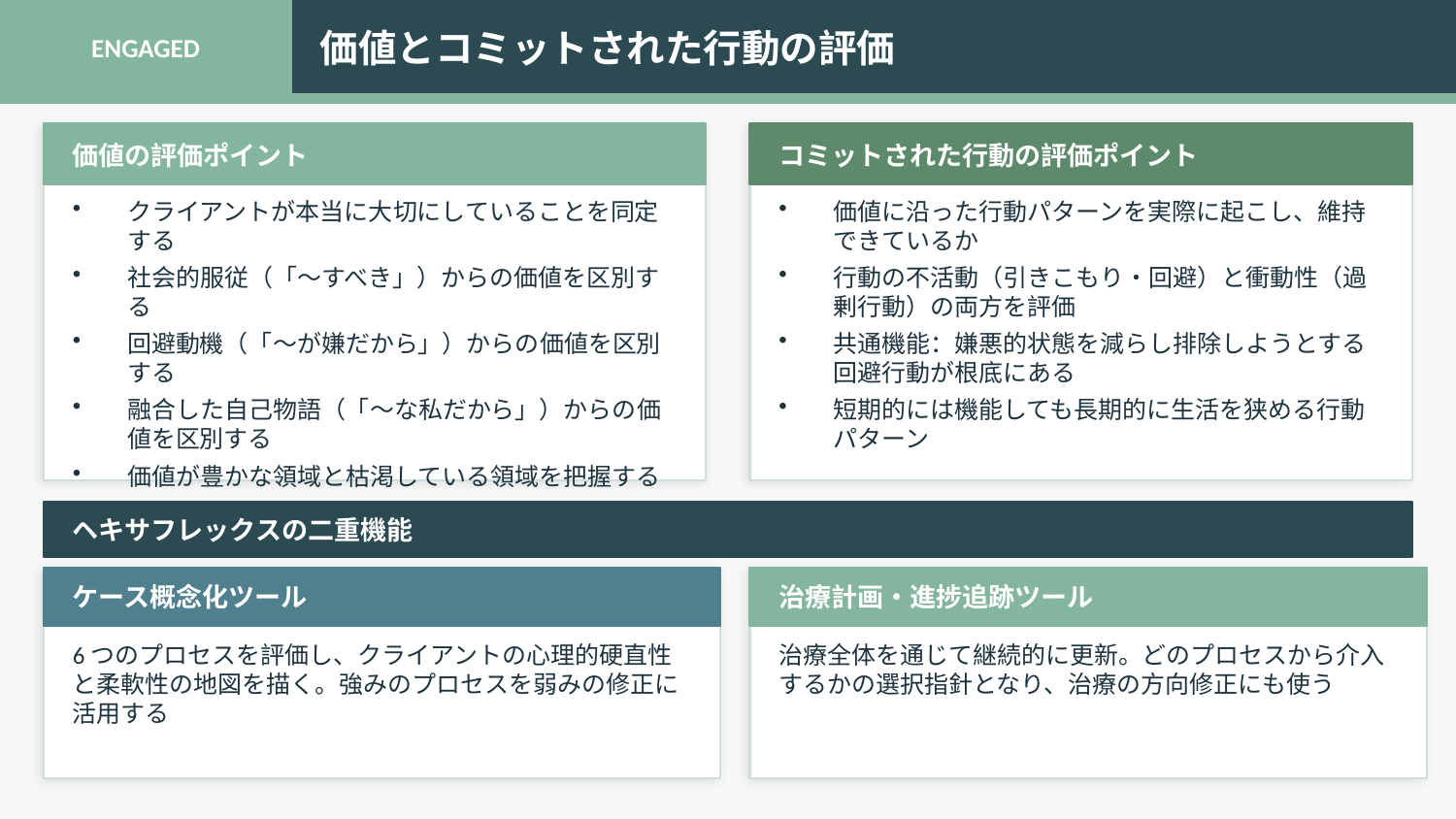

ENGAGED
価値とコミットされた行動の評価

価値の評価ポイント

コミットされた行動の評価ポイント
クライアントが本当に大切にしていることを同定する
社会的服従（「〜すべき」）からの価値を区別する
回避動機（「〜が嫌だから」）からの価値を区別する
融合した自己物語（「〜な私だから」）からの価値を区別する
価値が豊かな領域と枯渇している領域を把握する
価値に沿った行動パターンを実際に起こし、維持できているか
行動の不活動（引きこもり・回避）と衝動性（過剰行動）の両方を評価
共通機能：嫌悪的状態を減らし排除しようとする回避行動が根底にある
短期的には機能しても長期的に生活を狭める行動パターン

ヘキサフレックスの二重機能

ケース概念化ツール

治療計画・進捗追跡ツール
6つのプロセスを評価し、クライアントの心理的硬直性と柔軟性の地図を描く。強みのプロセスを弱みの修正に活用する
治療全体を通じて継続的に更新。どのプロセスから介入するかの選択指針となり、治療の方向修正にも使う